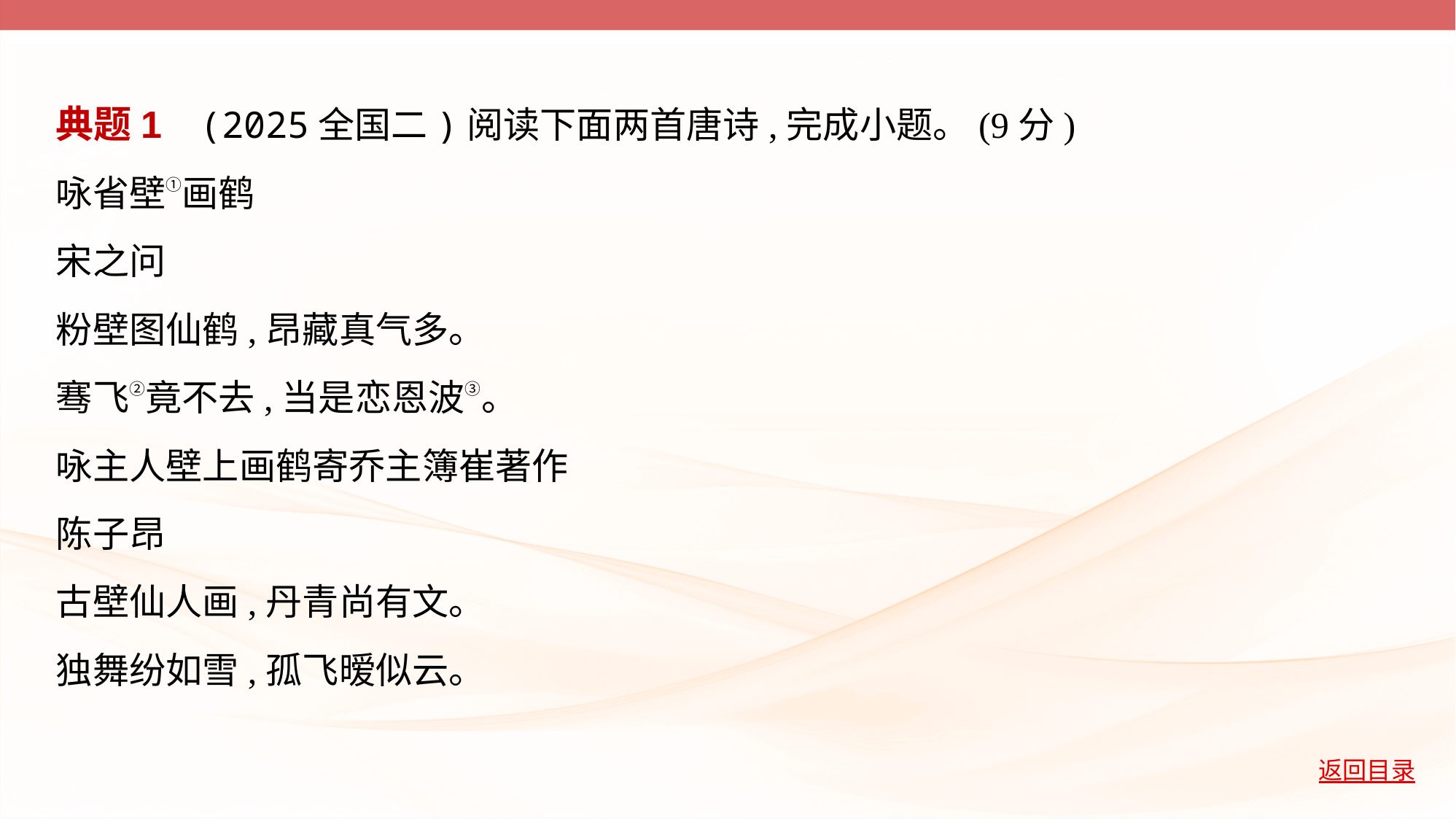

典题1    (2025全国二)阅读下面两首唐诗,完成小题。(9分)
咏省壁①画鹤
宋之问
粉壁图仙鹤,昂藏真气多。
骞飞②竟不去,当是恋恩波③。
咏主人壁上画鹤寄乔主簿崔著作
陈子昂
古壁仙人画,丹青尚有文。
独舞纷如雪,孤飞暧似云。